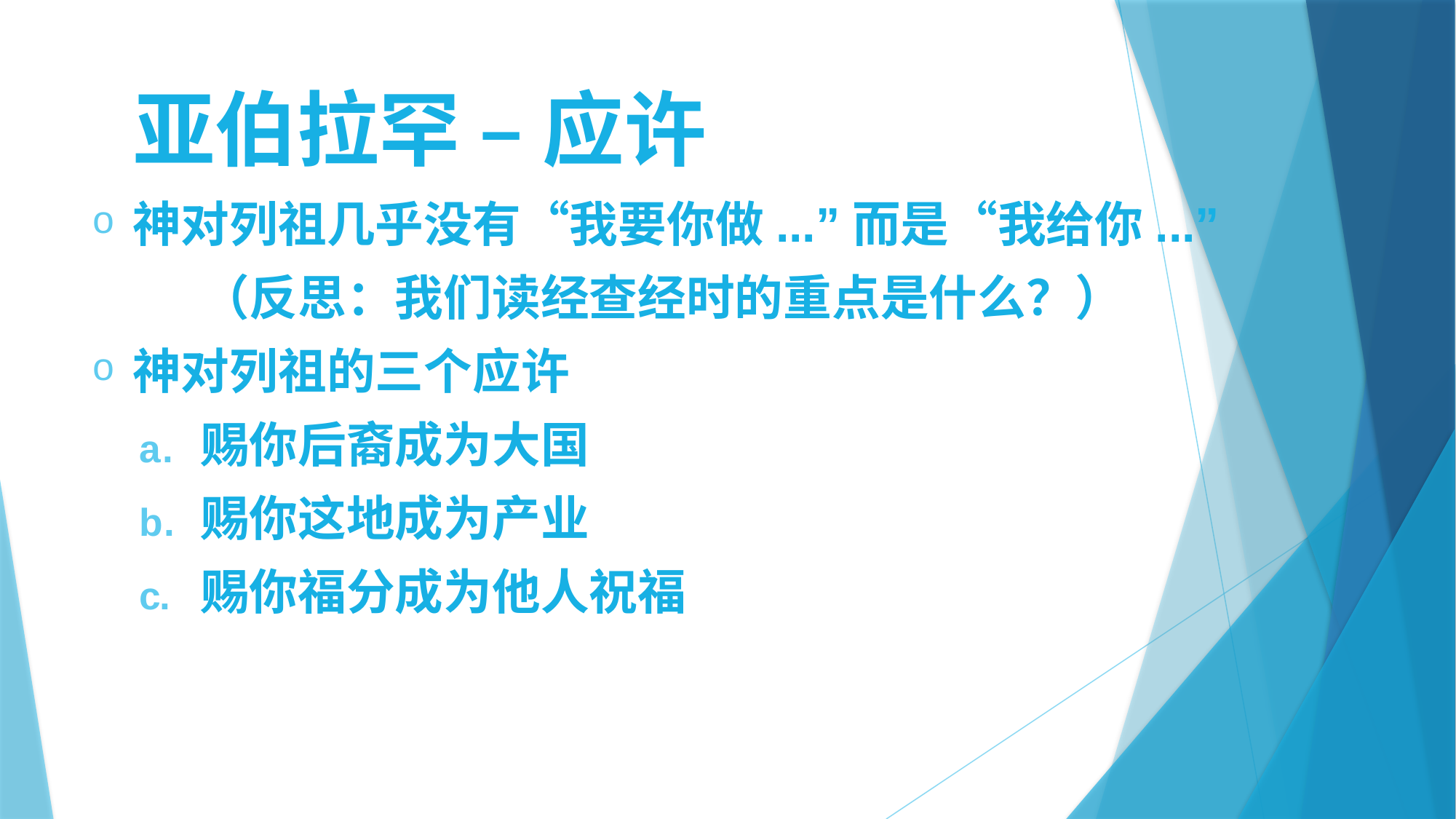

# 亚伯拉罕 – 应许
神对列祖几乎没有“我要你做...”而是“我给你...”
	（反思：我们读经查经时的重点是什么？）
神对列祖的三个应许
赐你后裔成为大国
赐你这地成为产业
赐你福分成为他人祝福